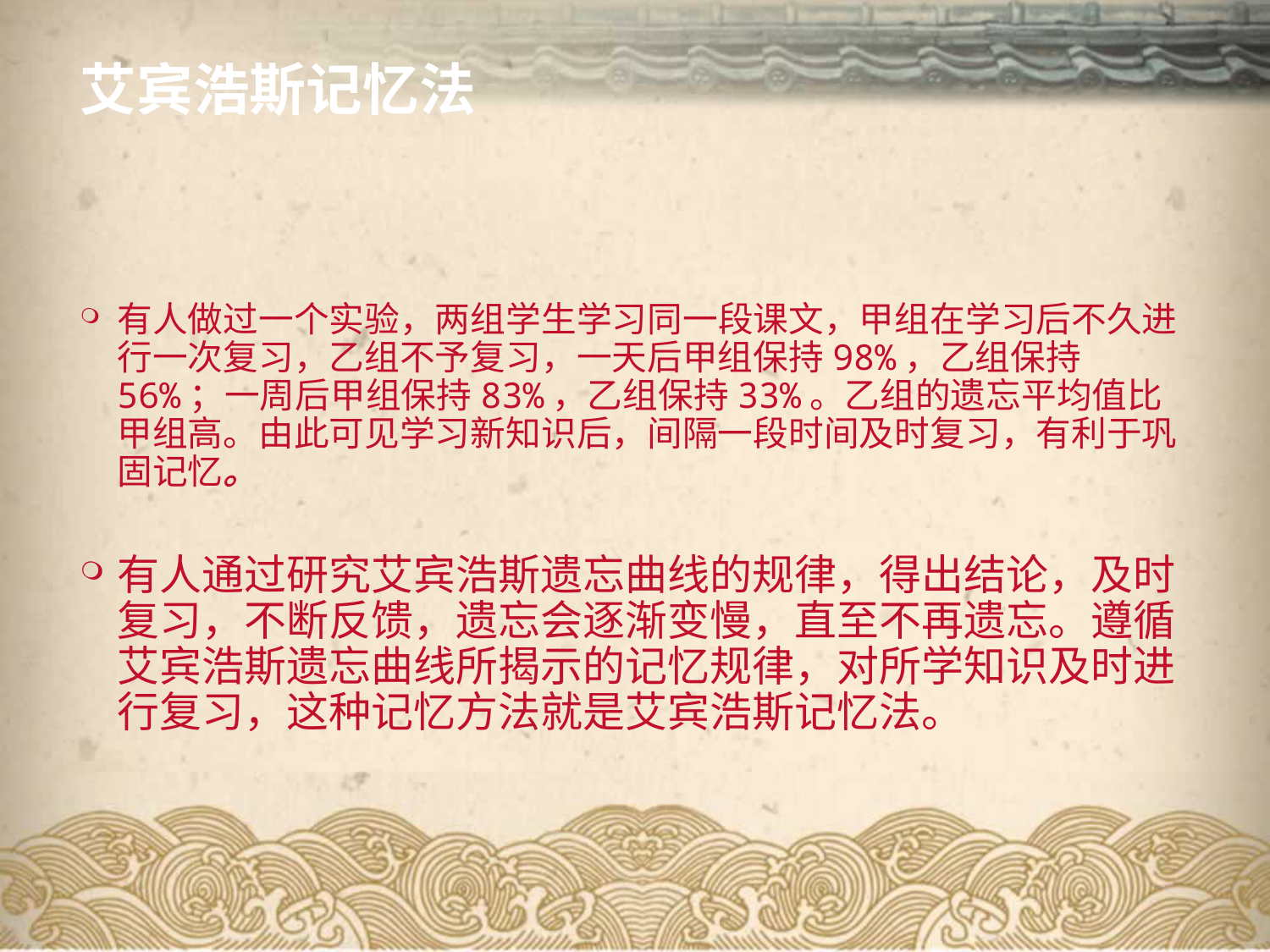

# 艾宾浩斯记忆法

有人做过一个实验，两组学生学习同一段课文，甲组在学习后不久进行一次复习，乙组不予复习，一天后甲组保持98%，乙组保持56%；一周后甲组保持83%，乙组保持33%。乙组的遗忘平均值比甲组高。由此可见学习新知识后，间隔一段时间及时复习，有利于巩固记忆。
有人通过研究艾宾浩斯遗忘曲线的规律，得出结论，及时复习，不断反馈，遗忘会逐渐变慢，直至不再遗忘。遵循艾宾浩斯遗忘曲线所揭示的记忆规律，对所学知识及时进行复习，这种记忆方法就是艾宾浩斯记忆法。